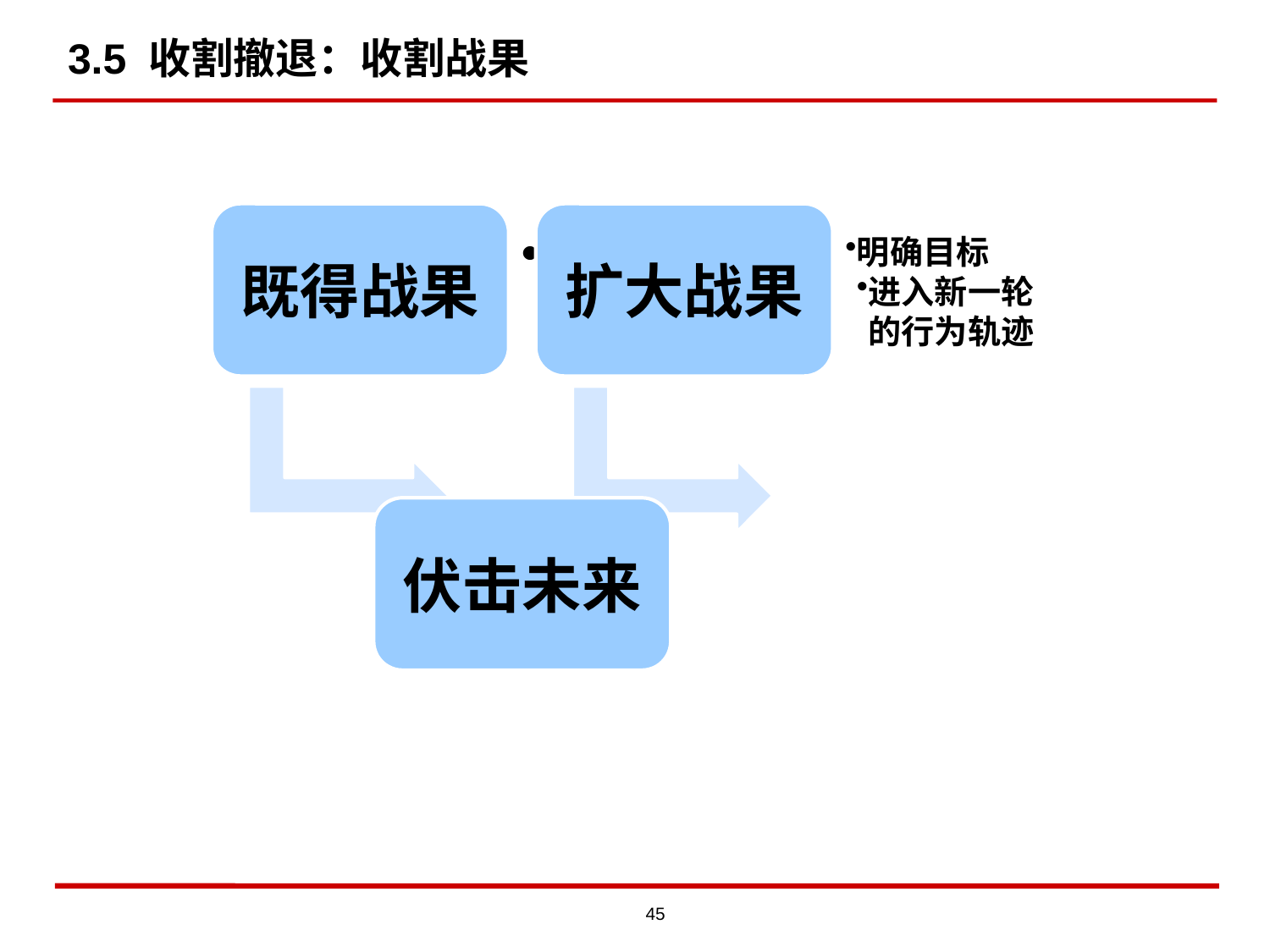

# 3.5 收割撤退：收割战果
既得战果
扩大战果
明确目标
伏击未来
进入新一轮的行为轨迹